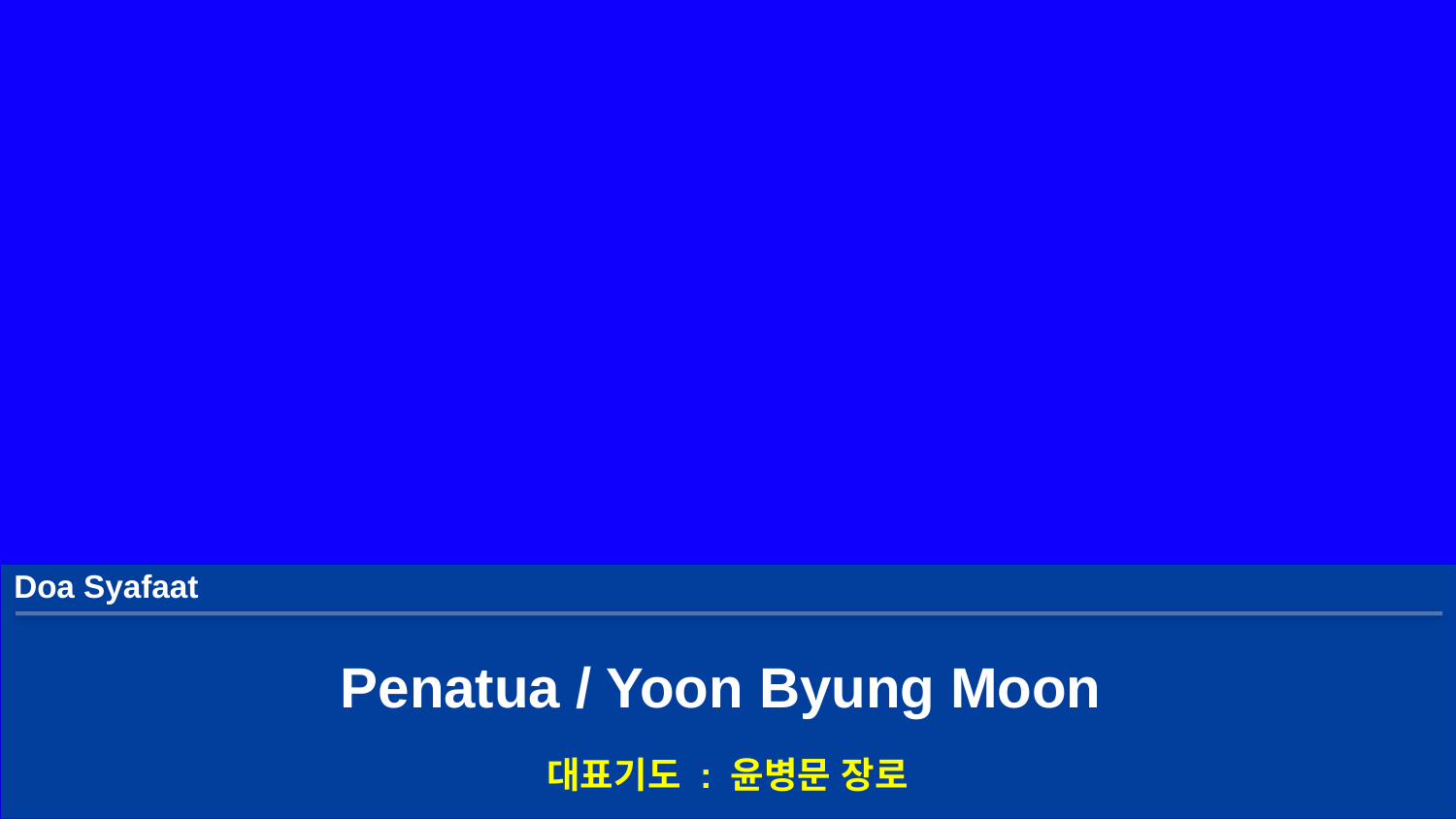

Doa Syafaat
Penatua / Yoon Byung Moon
대표기도 : 윤병문 장로